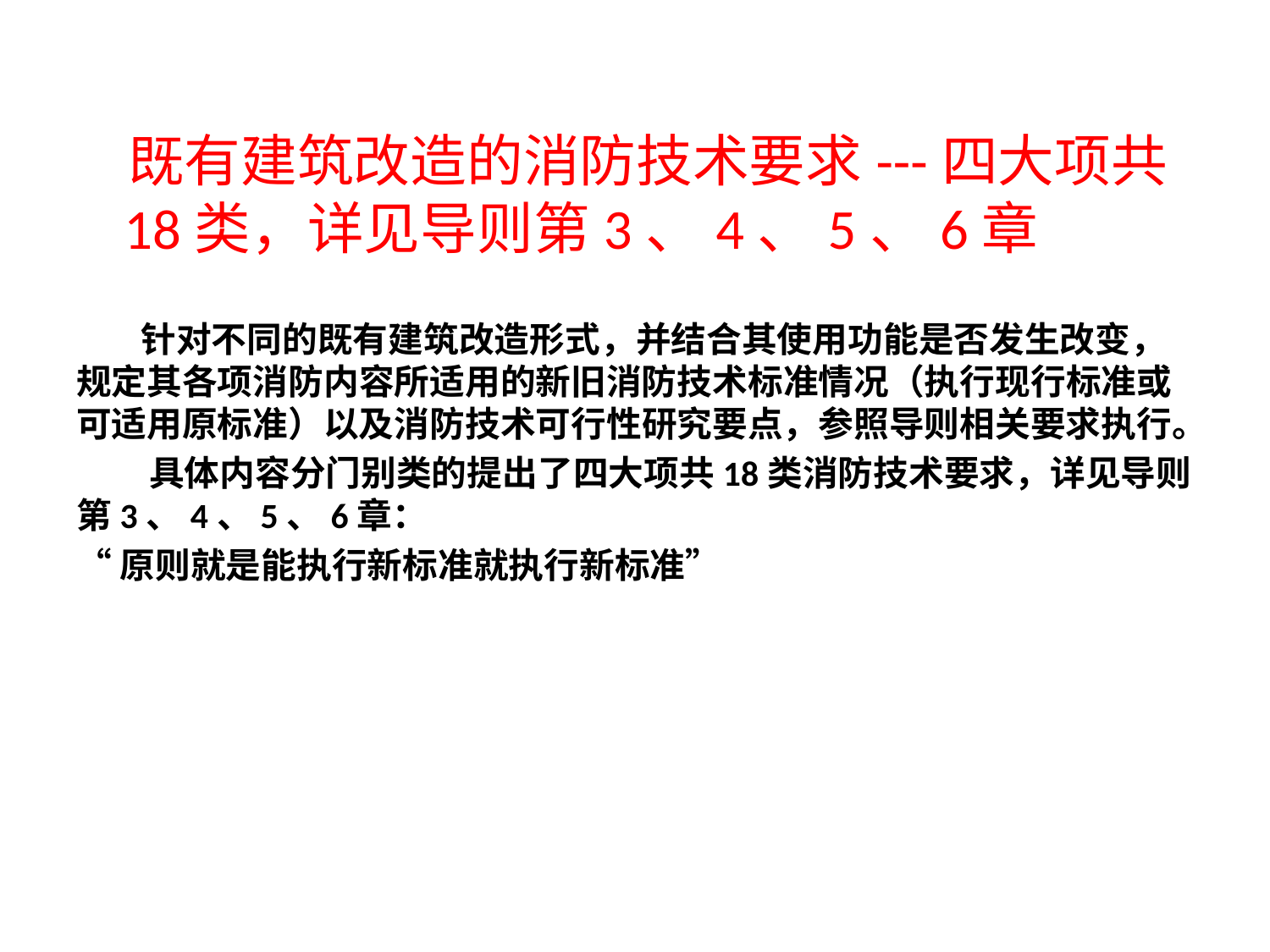

#
   既有建筑改造的消防技术要求---四大项共18类，详见导则第3、4、5、6章

       针对不同的既有建筑改造形式，并结合其使用功能是否发生改变，规定其各项消防内容所适用的新旧消防技术标准情况（执行现行标准或可适用原标准）以及消防技术可行性研究要点，参照导则相关要求执行。
        具体内容分门别类的提出了四大项共18类消防技术要求，详见导则第3、4、5、6章：
“原则就是能执行新标准就执行新标准”